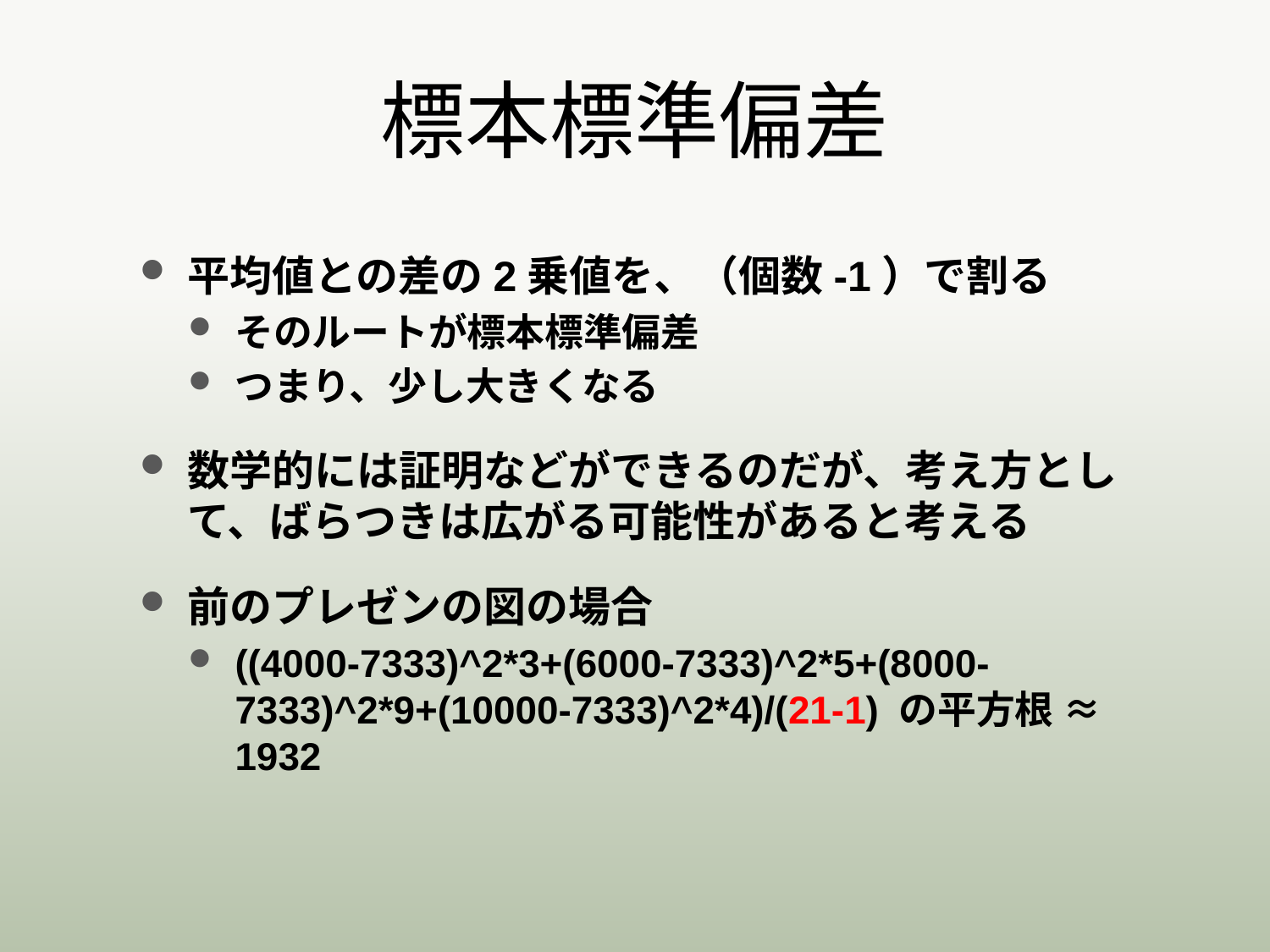

# 標本標準偏差
平均値との差の2乗値を、（個数-1）で割る
そのルートが標本標準偏差
つまり、少し大きくなる
数学的には証明などができるのだが、考え方として、ばらつきは広がる可能性があると考える
前のプレゼンの図の場合
((4000-7333)^2*3+(6000-7333)^2*5+(8000-7333)^2*9+(10000-7333)^2*4)/(21-1) の平方根 ≈ 1932